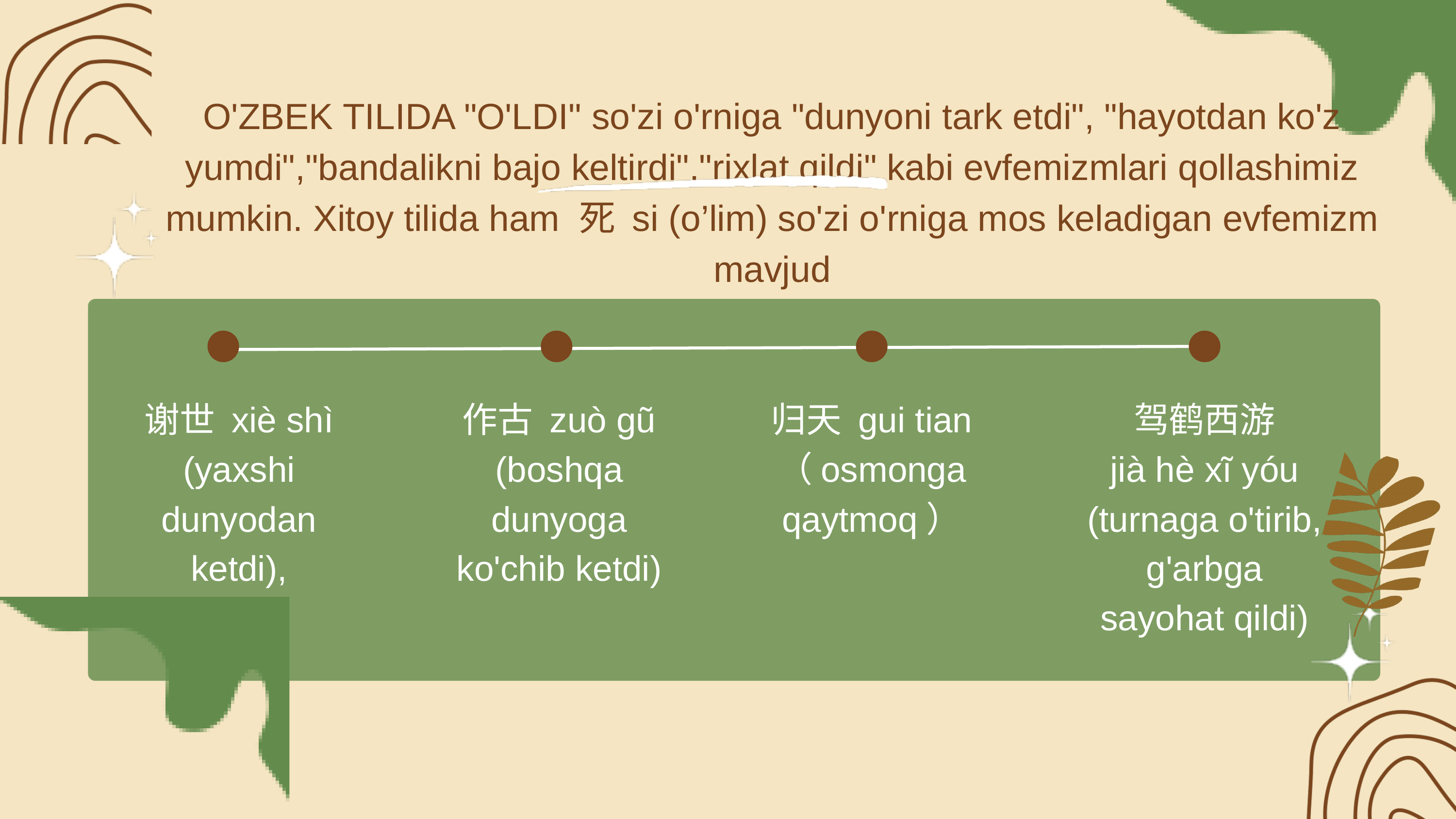

O'ZBEK TILIDA "O'LDI" so'zi o'rniga "dunyoni tark etdi", "hayotdan ko'z yumdi","bandalikni bajo keltirdi","rixlat qildi" kabi evfemizmlari qollashimiz mumkin. Xitoy tilida ham 死 si (o’lim) so'zi o'rniga mos keladigan evfemizm mavjud

谢世 xiè shì (yaxshi dunyodan ketdi),

作古 zuò gũ (boshqa
dunyoga ko'chib ketdi)

归天 gui tian （osmonga qaytmoq）

驾鹤西游
jià hè xĩ yóu (turnaga o'tirib, g'arbga sayohat qildi)